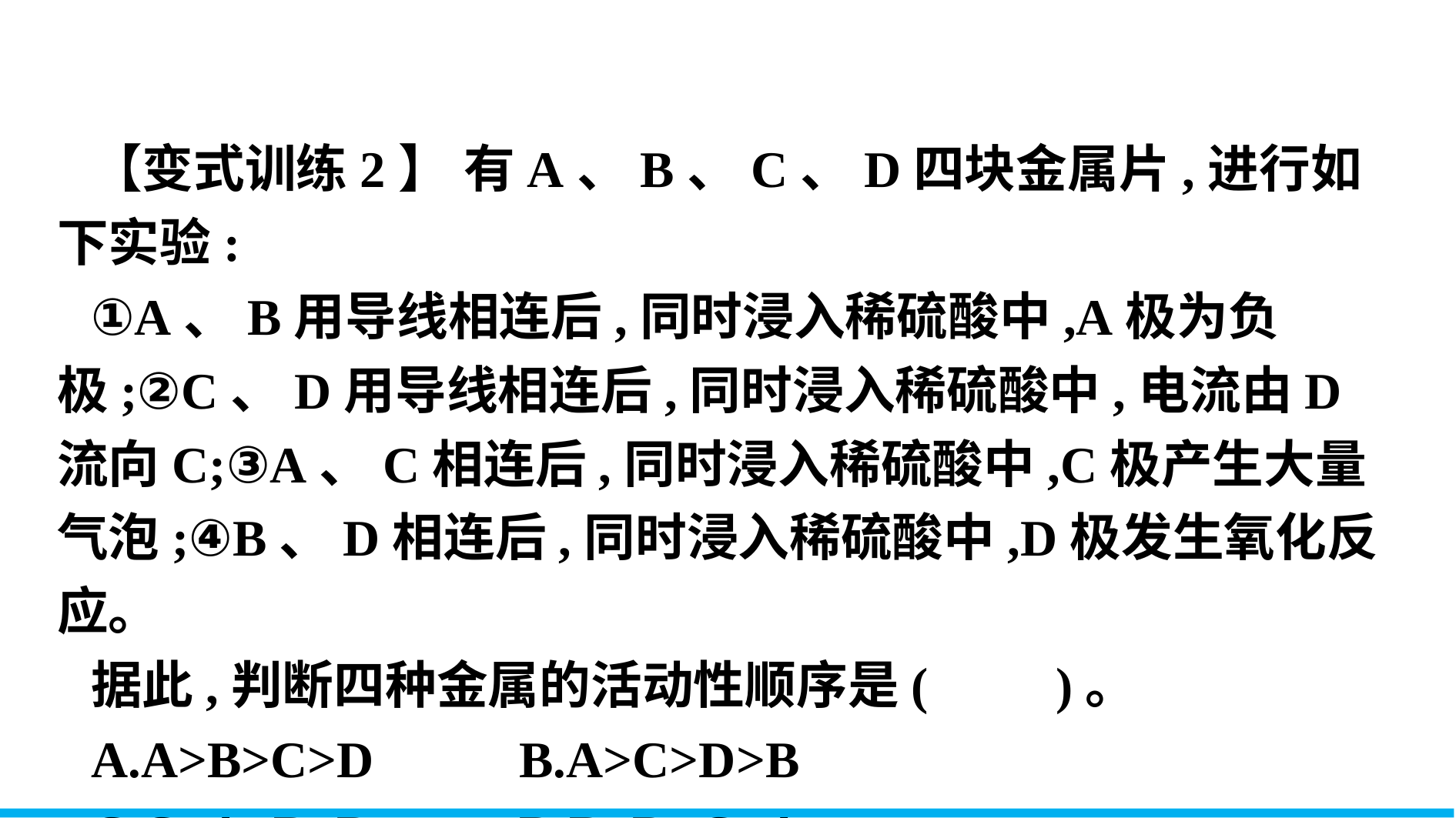

【变式训练2】 有A、B、C、D四块金属片,进行如下实验:
①A、B用导线相连后,同时浸入稀硫酸中,A极为负极;②C、D用导线相连后,同时浸入稀硫酸中,电流由D流向C;③A、C相连后,同时浸入稀硫酸中,C极产生大量气泡;④B、D相连后,同时浸入稀硫酸中,D极发生氧化反应。
据此,判断四种金属的活动性顺序是(　　)。
A.A>B>C>D		B.A>C>D>B
C.C>A>B>D		D.B>D>C>A